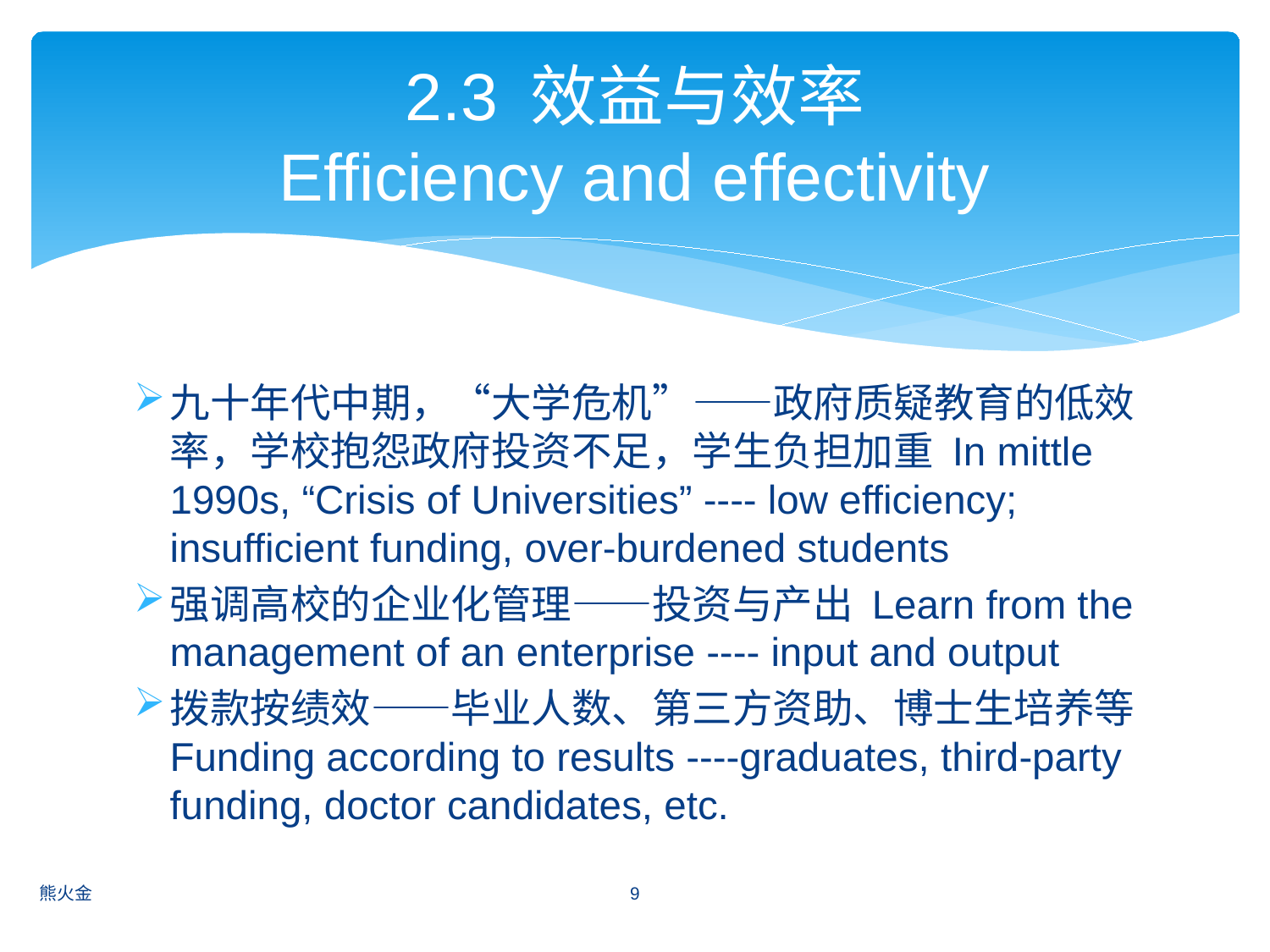

# 2.3 效益与效率 Efficiency and effectivity
九十年代中期，“大学危机”——政府质疑教育的低效率，学校抱怨政府投资不足，学生负担加重 In mittle 1990s, “Crisis of Universities” ---- low efficiency; insufficient funding, over-burdened students
强调高校的企业化管理——投资与产出 Learn from the management of an enterprise ---- input and output
拨款按绩效——毕业人数、第三方资助、博士生培养等Funding according to results ----graduates, third-party funding, doctor candidates, etc.

9
熊火金